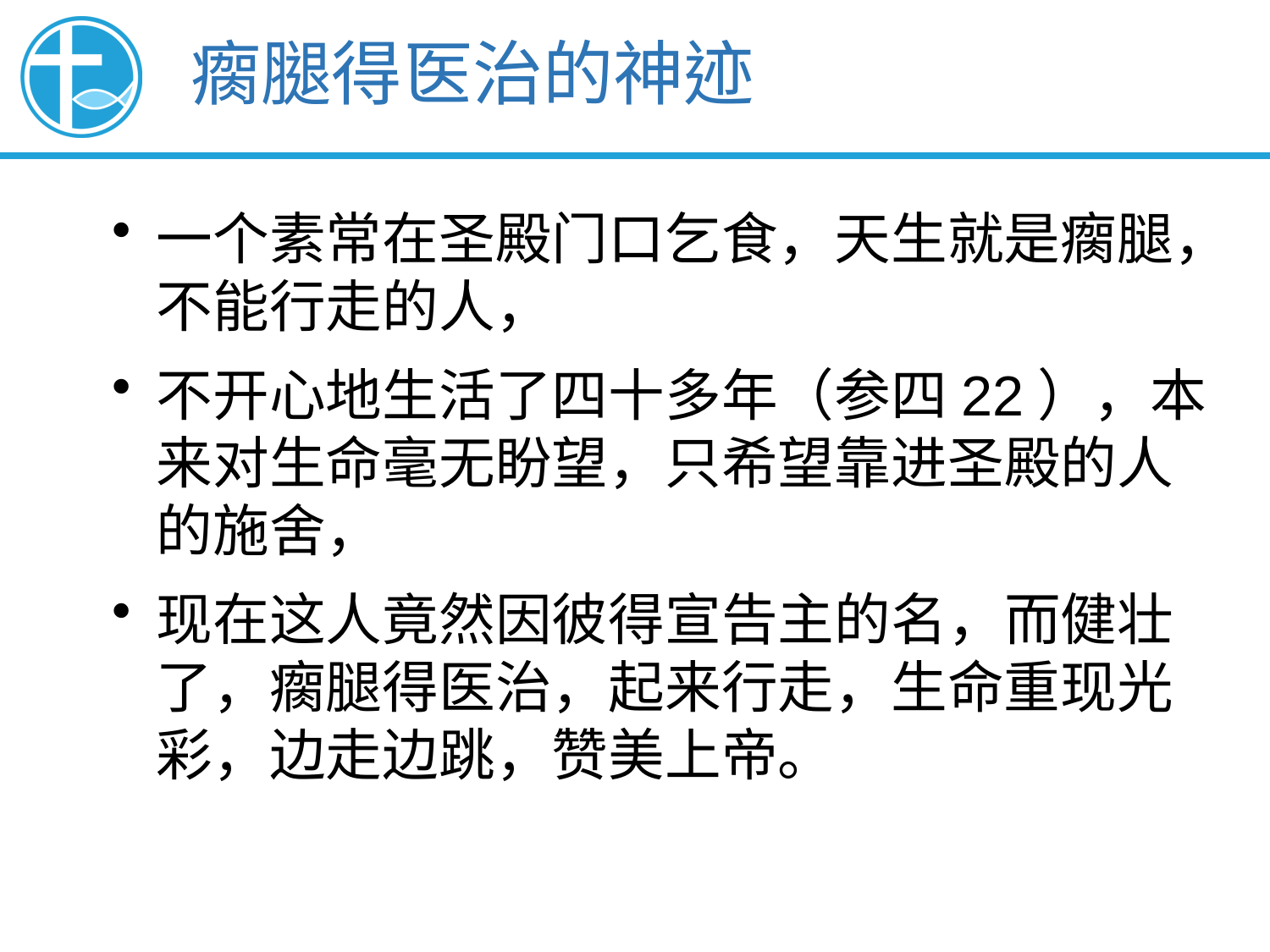

瘸腿得医治的神迹
一个素常在圣殿门口乞食，天生就是瘸腿，不能行走的人，
不开心地生活了四十多年（参四22），本来对生命毫无盼望，只希望靠进圣殿的人的施舍，
现在这人竟然因彼得宣告主的名，而健壮了，瘸腿得医治，起来行走，生命重现光彩，边走边跳，赞美上帝。